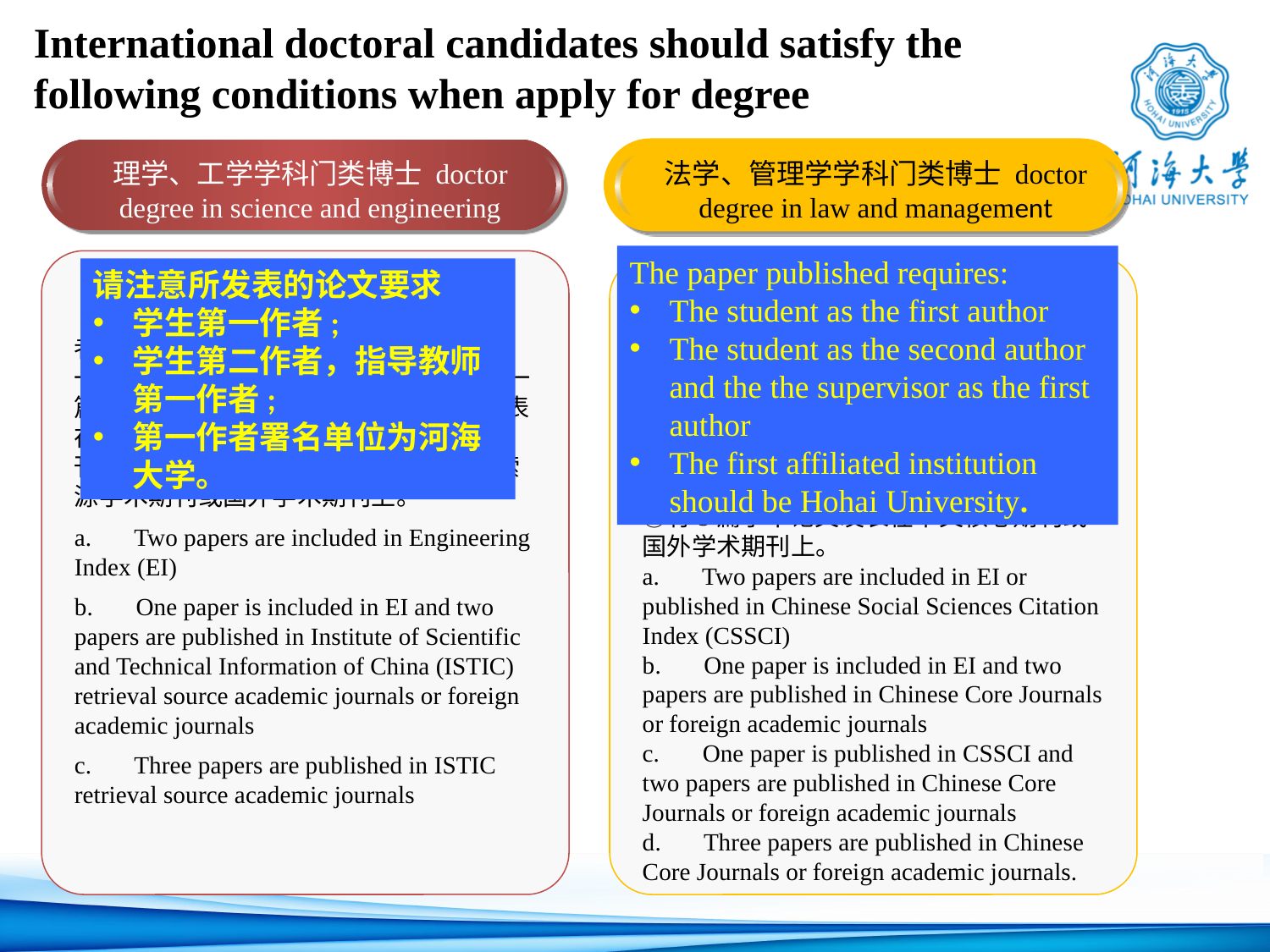

International doctoral candidates should satisfy the following conditions when apply for degree

理学、工学学科门类博士 doctor degree in science and engineering
法学、管理学学科门类博士 doctor degree in law and management

        申请法学、管理学学科门类的博士学位者，发表的学术论文应符合以下条件之一：①有2篇学术论文被EI收录或发表在CSSCI检索源期刊上；②有1篇学术论文被EI收录和2篇学术论文发表在中文核心期刊或国外学术期刊；③有一篇学术论文发表在CSSCI检索源期刊上和2篇学术论文发表在中文核心期刊或国外学术期刊。④有3篇学术论文发表在中文核心期刊或国外学术期刊上。
a.       Two papers are included in EI or published in Chinese Social Sciences Citation Index (CSSCI)
b.       One paper is included in EI and two papers are published in Chinese Core Journals or foreign academic journals
c.       One paper is published in CSSCI and two papers are published in Chinese Core Journals or foreign academic journals
d.       Three papers are published in Chinese Core Journals or foreign academic journals.

        申请理学、工学学科门类博士学位者，发表的学术论文应符合以下条件之一：①有两篇学术论文被EI收录；②有一篇学术论文被EI收录和2篇学术论文发表在中信所检索源学术期刊或国外学术期刊；③有三篇学术论文发表在中信所检索源学术期刊或国外学术期刊上。
a.       Two papers are included in Engineering Index (EI)
b.       One paper is included in EI and two papers are published in Institute of Scientific and Technical Information of China (ISTIC) retrieval source academic journals or foreign academic journals
c.       Three papers are published in ISTIC retrieval source academic journals

The paper published requires:
The student as the first author
The student as the second author and the the supervisor as the first author
The first affiliated institution should be Hohai University.
请注意所发表的论文要求
学生第一作者;
学生第二作者，指导教师第一作者;
第一作者署名单位为河海大学。